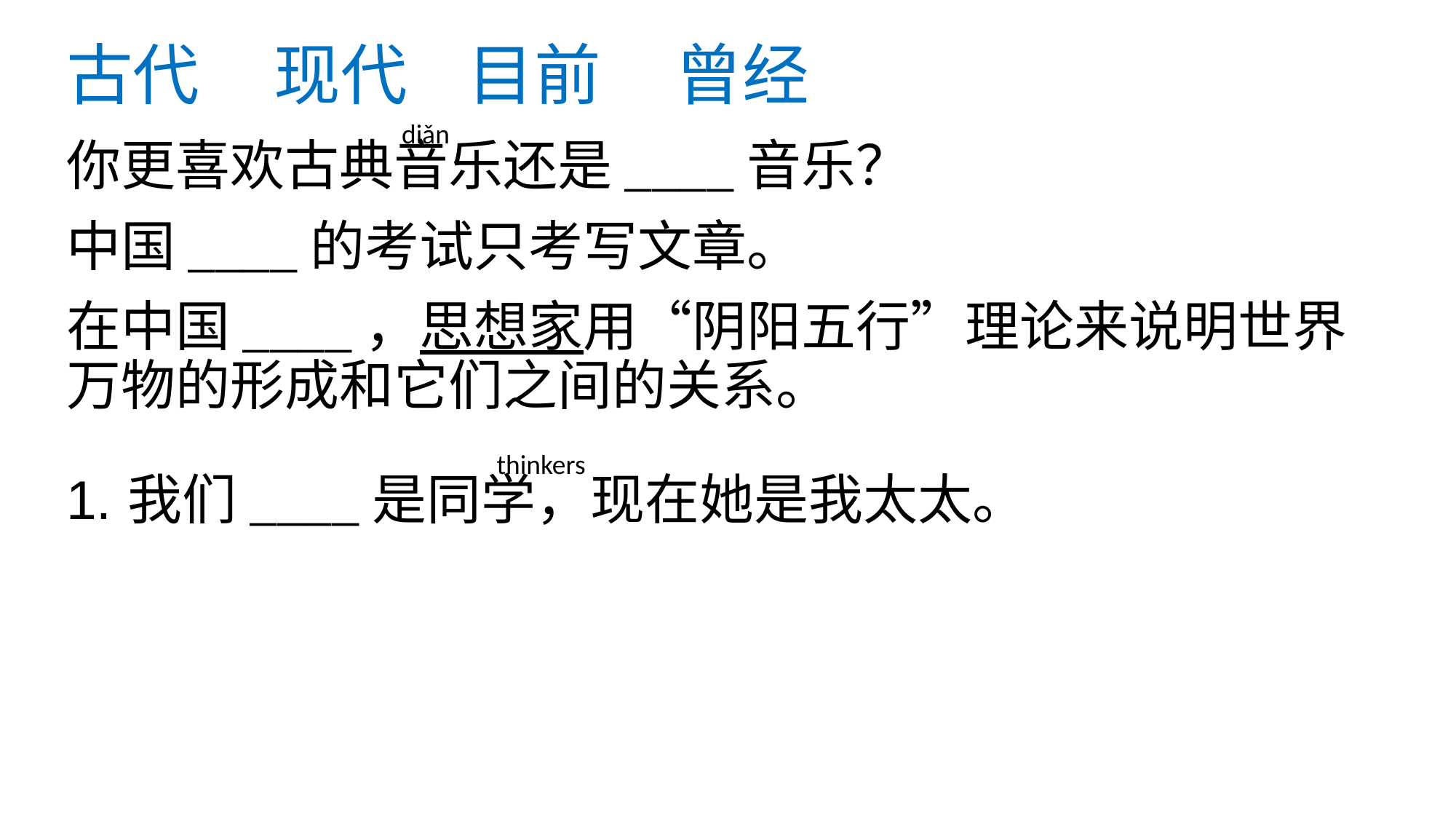

# 古代     现代    目前     曾经
diǎn
你更喜欢古典音乐还是____音乐？
中国____的考试只考写文章。
在中国____，思想家用“阴阳五行”理论来说明世界万物的形成和它们之间的关系。
我们____是同学，现在她是我太太。
thinkers